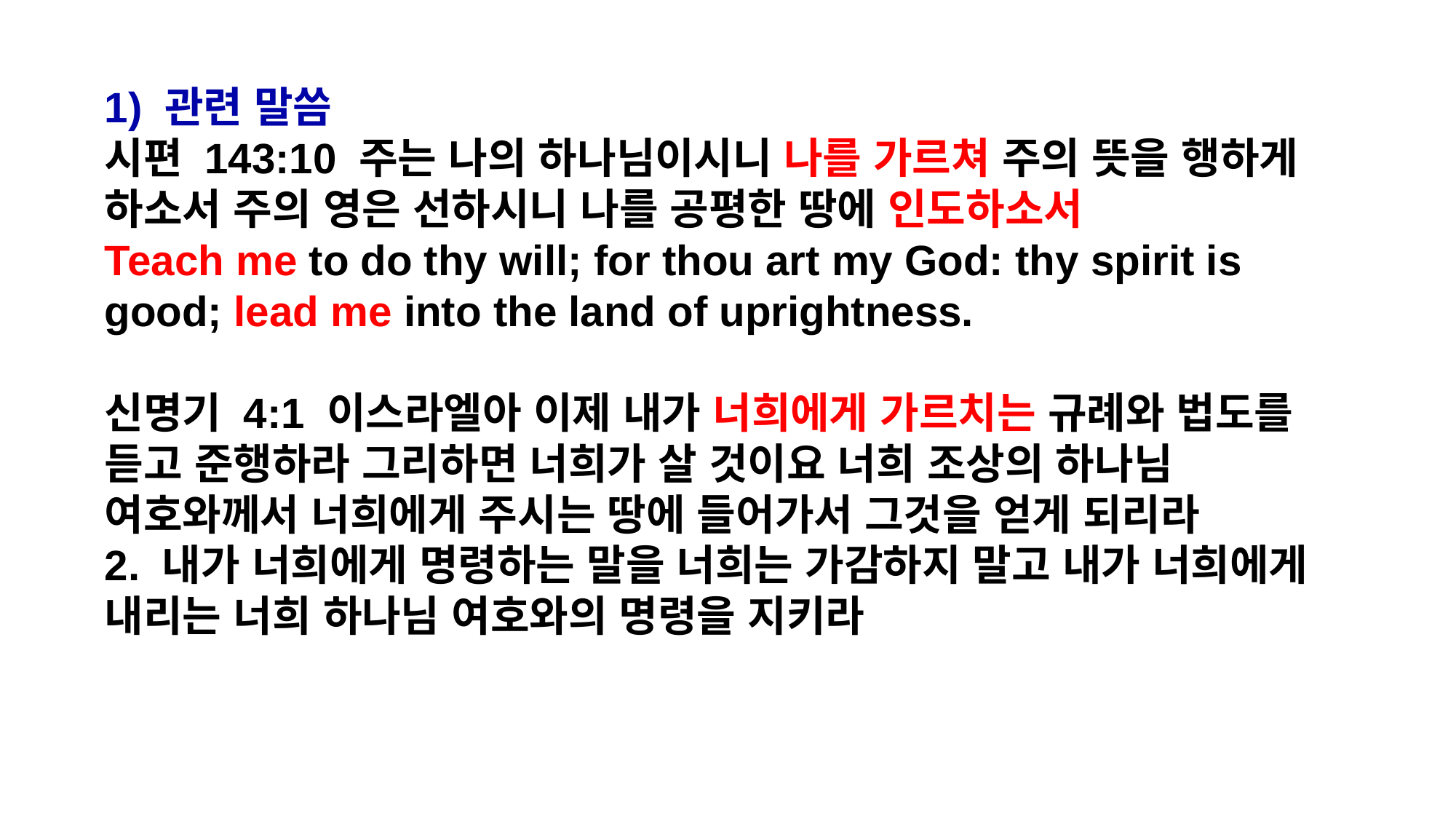

1) 관련 말씀
시편 143:10 주는 나의 하나님이시니 나를 가르쳐 주의 뜻을 행하게 하소서 주의 영은 선하시니 나를 공평한 땅에 인도하소서
Teach me to do thy will; for thou art my God: thy spirit is good; lead me into the land of uprightness.

신명기 4:1 이스라엘아 이제 내가 너희에게 가르치는 규례와 법도를 듣고 준행하라 그리하면 너희가 살 것이요 너희 조상의 하나님 여호와께서 너희에게 주시는 땅에 들어가서 그것을 얻게 되리라
2. 내가 너희에게 명령하는 말을 너희는 가감하지 말고 내가 너희에게 내리는 너희 하나님 여호와의 명령을 지키라